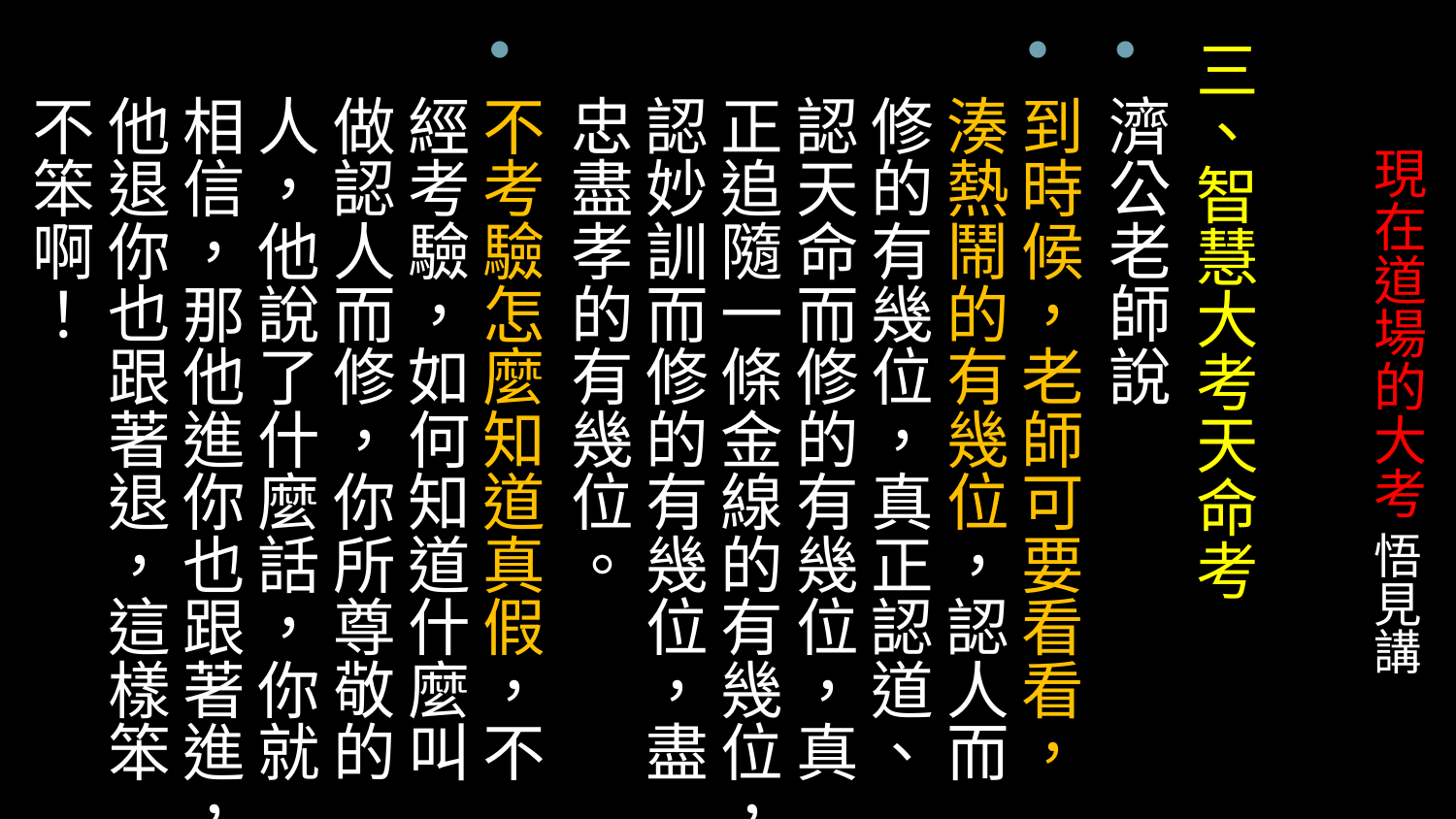

三、智慧大考天命考
濟公老師說
到時候，老師可要看看，湊熱鬧的有幾位，認人而修的有幾位，真正認道、認天命而修的有幾位，真正追隨一條金線的有幾位，認妙訓而修的有幾位，盡忠盡孝的有幾位。
不考驗怎麼知道真假，不經考驗，如何知道什麼叫做認人而修，你所尊敬的人，他說了什麼話，你就相信，那他進你也跟著進，他退你也跟著退，這樣笨不笨啊！
# 現在道場的大考 悟見講